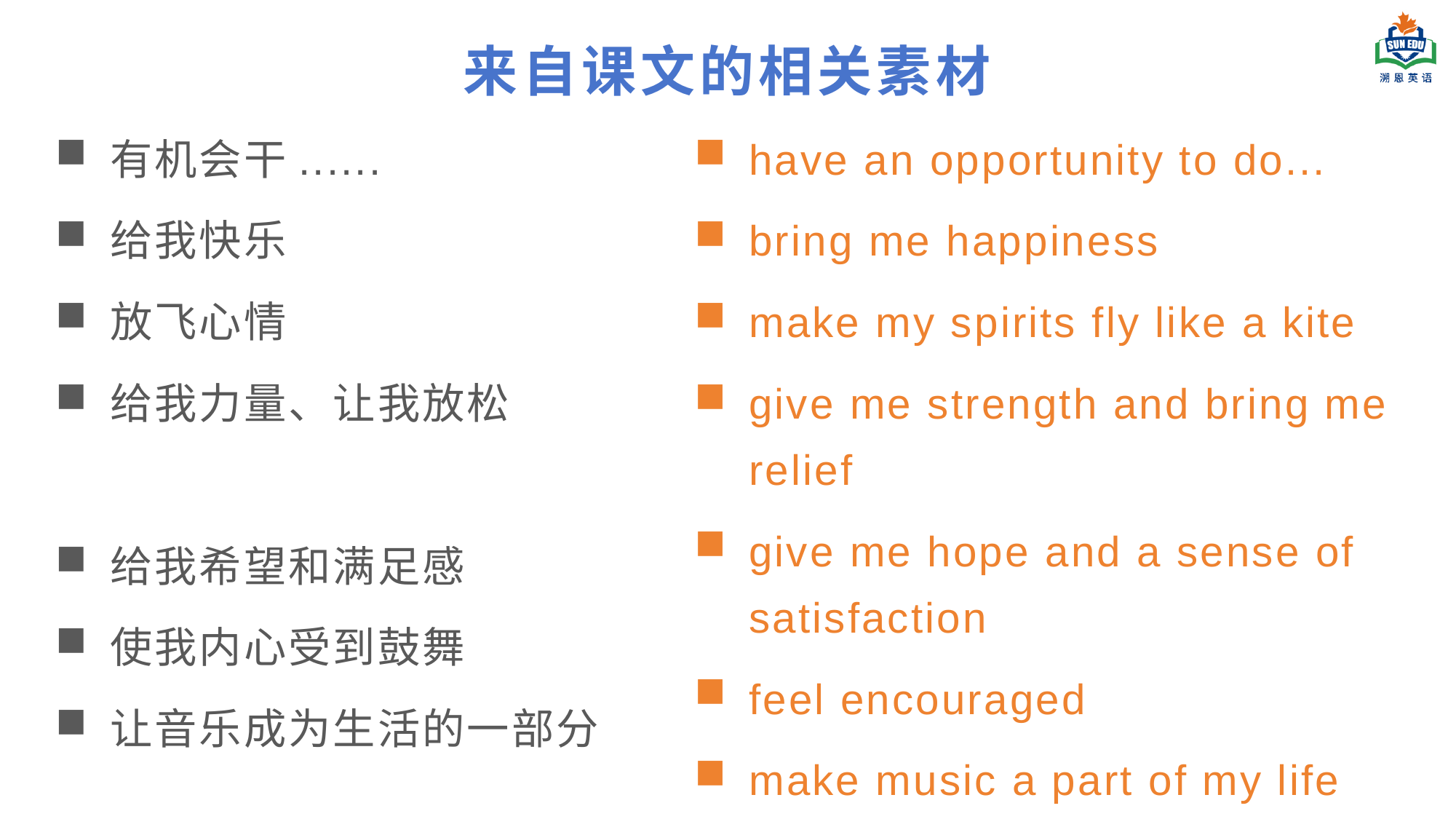

# 来自课文的相关素材
have an opportunity to do...
bring me happiness
make my spirits fly like a kite
give me strength and bring me relief
give me hope and a sense of satisfaction
feel encouraged
make music a part of my life

有机会干......
给我快乐
放飞心情
给我力量、让我放松

给我希望和满足感
使我内心受到鼓舞
让音乐成为生活的一部分